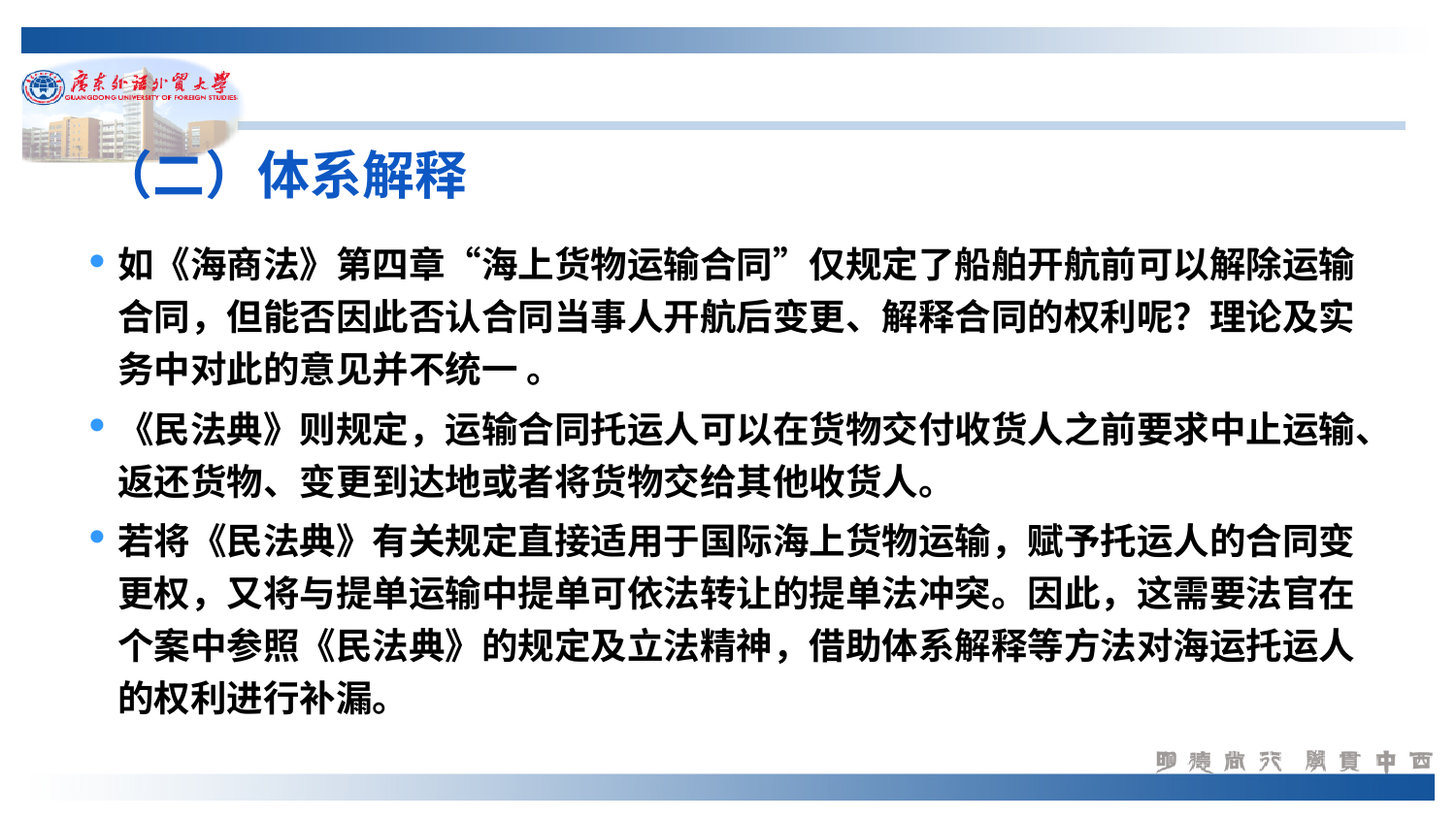

# （二）体系解释
如《海商法》第四章“海上货物运输合同”仅规定了船舶开航前可以解除运输合同，但能否因此否认合同当事人开航后变更、解释合同的权利呢？理论及实务中对此的意见并不统一 。
《民法典》则规定，运输合同托运人可以在货物交付收货人之前要求中止运输、返还货物、变更到达地或者将货物交给其他收货人。
若将《民法典》有关规定直接适用于国际海上货物运输，赋予托运人的合同变更权，又将与提单运输中提单可依法转让的提单法冲突。因此，这需要法官在个案中参照《民法典》的规定及立法精神，借助体系解释等方法对海运托运人的权利进行补漏。